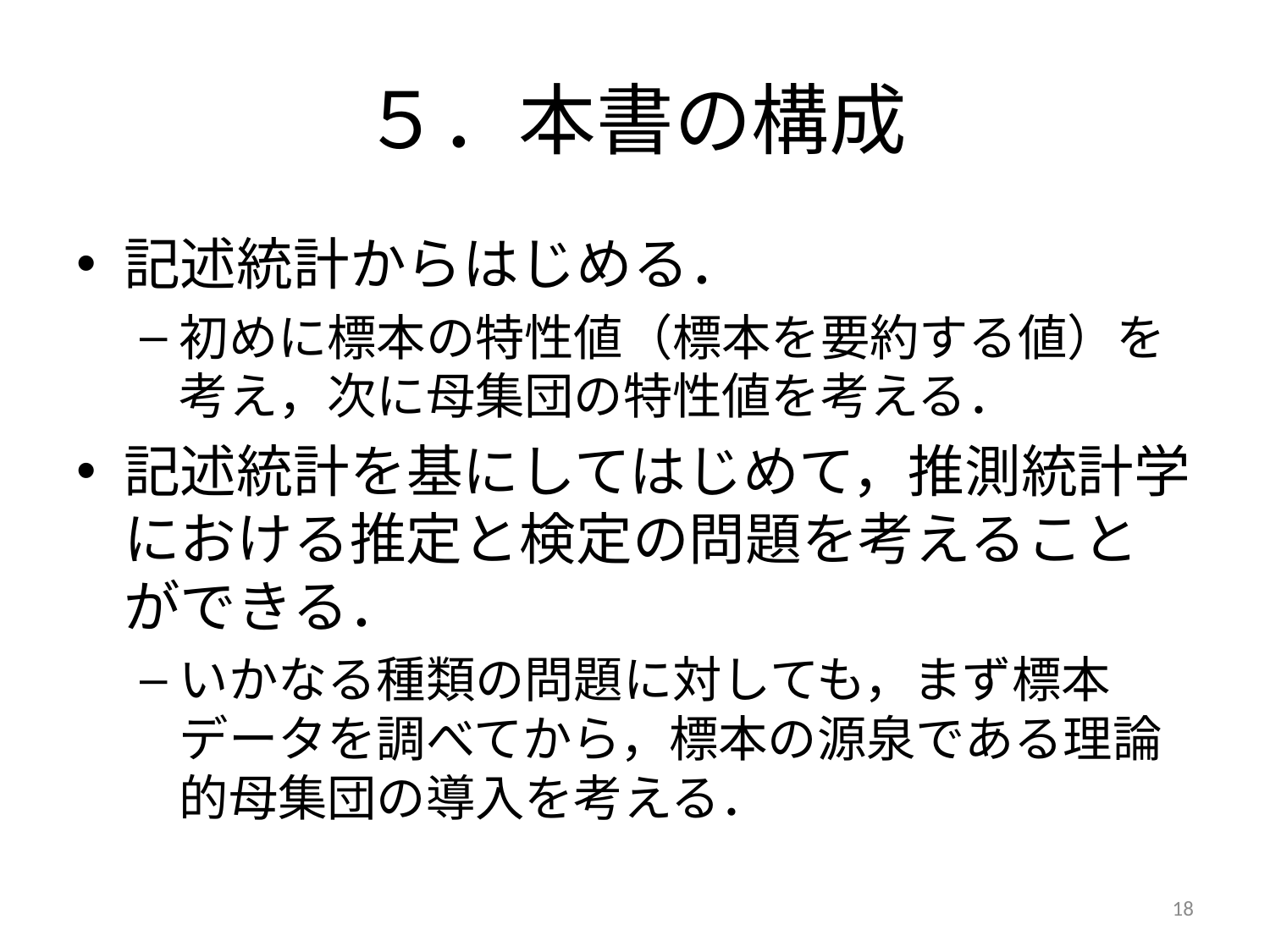

# ５．本書の構成
記述統計からはじめる．
初めに標本の特性値（標本を要約する値）を考え，次に母集団の特性値を考える．
記述統計を基にしてはじめて，推測統計学における推定と検定の問題を考えることができる．
いかなる種類の問題に対しても，まず標本データを調べてから，標本の源泉である理論的母集団の導入を考える．

18